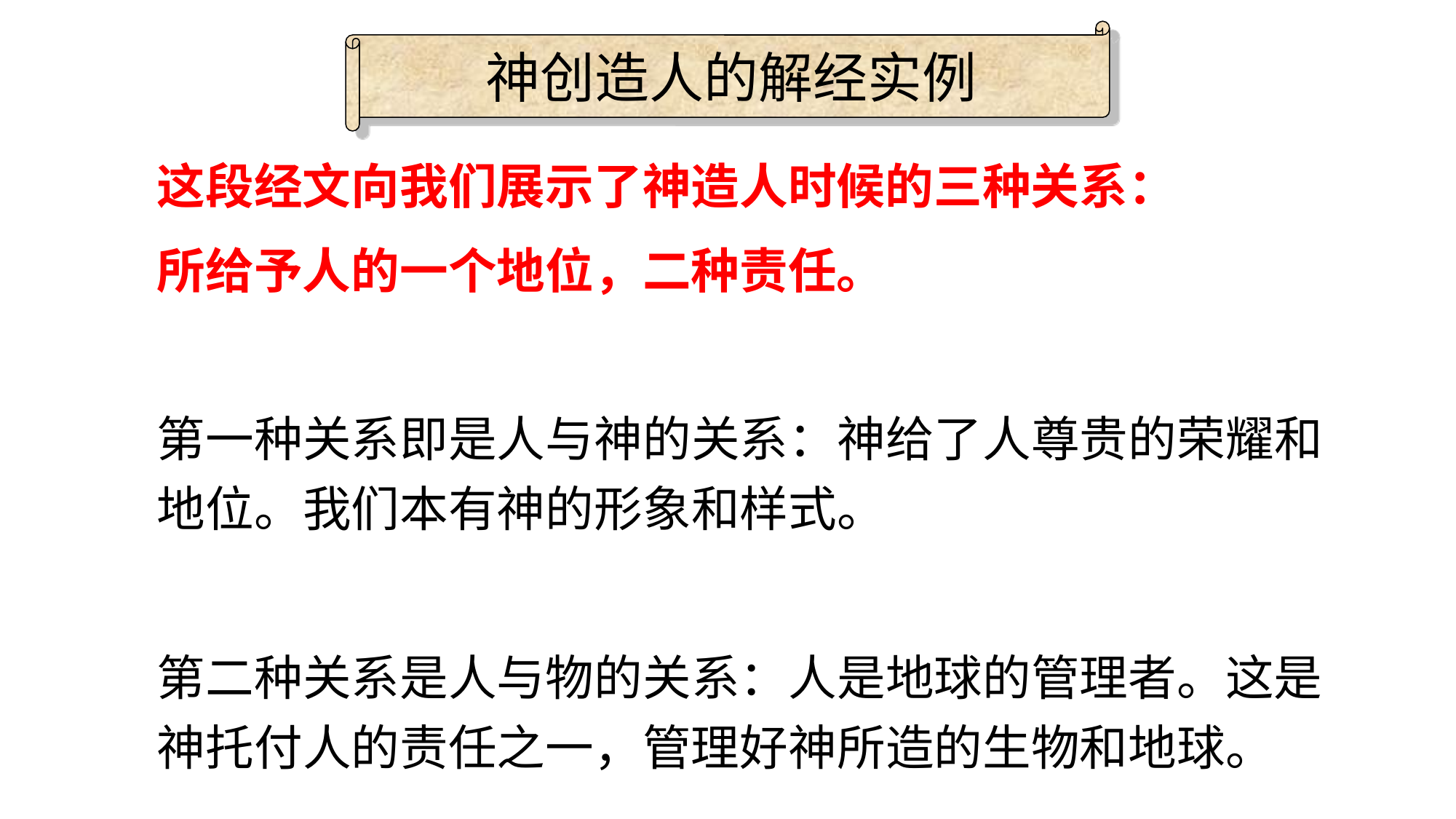

神创造人的解经实例
这段经文向我们展示了神造人时候的三种关系：
所给予人的一个地位，二种责任。

第一种关系即是人与神的关系：神给了人尊贵的荣耀和地位。我们本有神的形象和样式。

第二种关系是人与物的关系：人是地球的管理者。这是神托付人的责任之一，管理好神所造的生物和地球。